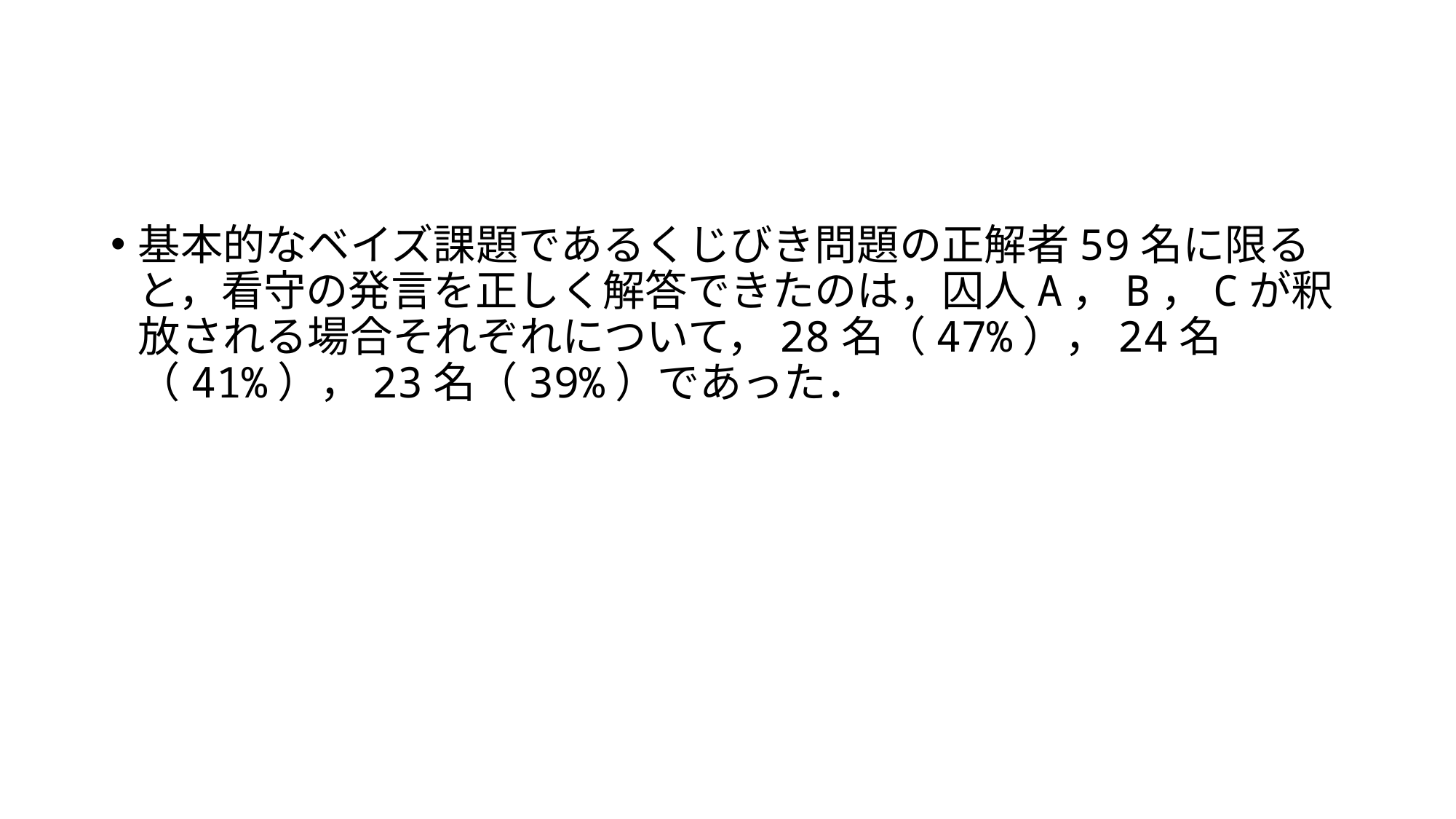

#
基本的なベイズ課題であるくじびき問題の正解者59名に限ると，看守の発言を正しく解答できたのは，囚人A，B，Cが釈放される場合それぞれについて，28名（47%），24名（41%），23名（39%）であった．